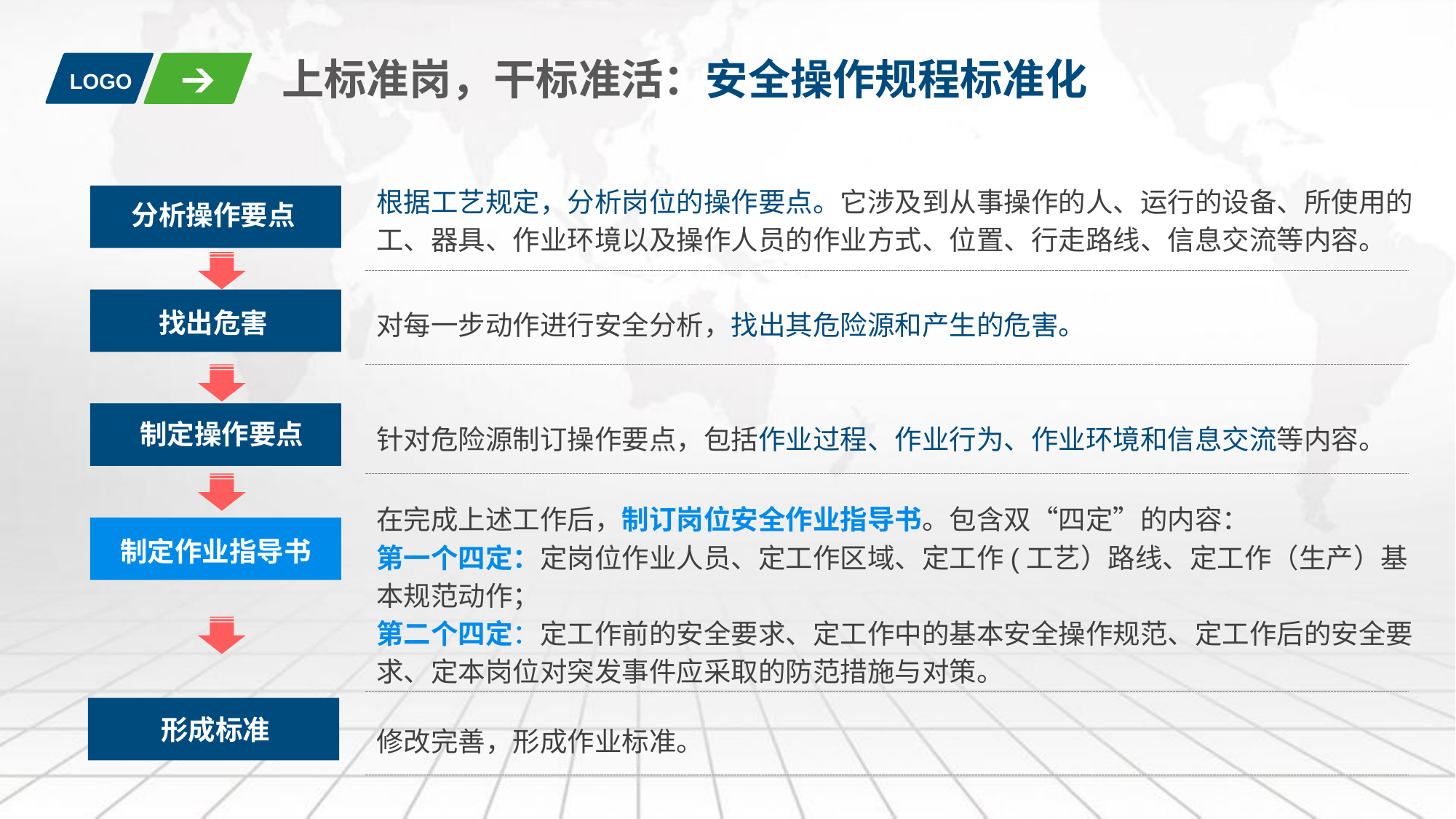

上标准岗，干标准活：安全操作规程标准化

LOGO

根据工艺规定，分析岗位的操作要点。它涉及到从事操作的人、运行的设备、所使用的工、器具、作业环境以及操作人员的作业方式、位置、行走路线、信息交流等内容。

分析操作要点

对每一步动作进行安全分析，找出其危险源和产生的危害。
找出危害

制定操作要点
针对危险源制订操作要点，包括作业过程、作业行为、作业环境和信息交流等内容。

在完成上述工作后，制订岗位安全作业指导书。包含双“四定”的内容：
第一个四定：定岗位作业人员、定工作区域、定工作(工艺）路线、定工作（生产）基本规范动作；
第二个四定：定工作前的安全要求、定工作中的基本安全操作规范、定工作后的安全要求、定本岗位对突发事件应采取的防范措施与对策。

制定作业指导书

形成标准
修改完善，形成作业标准。